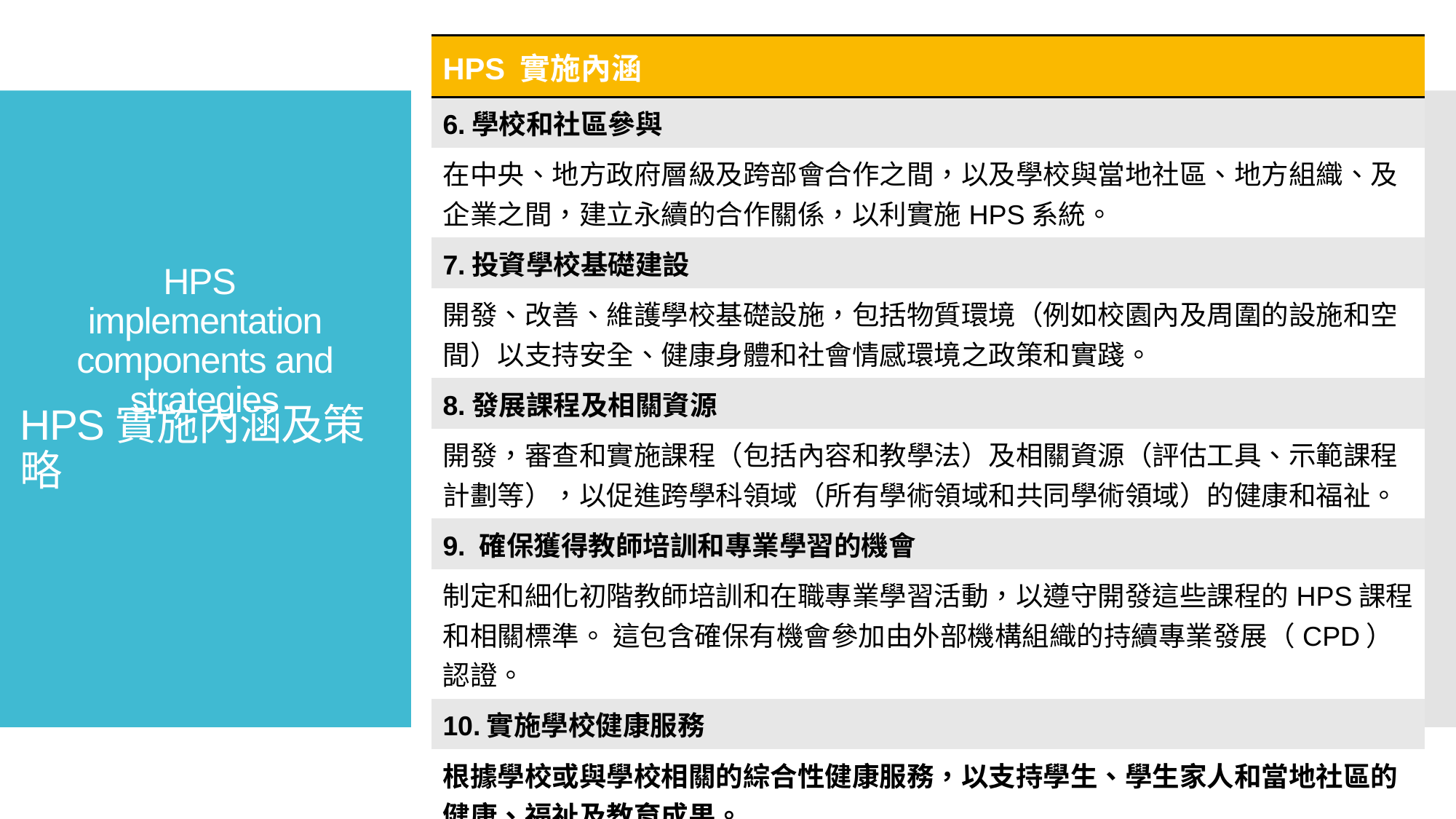

| HPS 實施內涵 |
| --- |
| 6.學校和社區參與 |
| 在中央、地方政府層級及跨部會合作之間，以及學校與當地社區、地方組織、及企業之間，建立永續的合作關係，以利實施HPS系統。 |
| 7.投資學校基礎建設 |
| 開發、改善、維護學校基礎設施，包括物質環境（例如校園內及周圍的設施和空間）以支持安全、健康身體和社會情感環境之政策和實踐。 |
| 8.發展課程及相關資源 |
| 開發，審查和實施課程（包括內容和教學法）及相關資源（評估工具、示範課程計劃等），以促進跨學科領域（所有學術領域和共同學術領域）的健康和福祉。 |
| 9. 確保獲得教師培訓和專業學習的機會 |
| 制定和細化初階教師培訓和在職專業學習活動，以遵守開發這些課程的HPS課程和相關標準。 這包含確保有機會參加由外部機構組織的持續專業發展（CPD）認證。 |
| 10.實施學校健康服務 |
| 根據學校或與學校相關的綜合性健康服務，以支持學生、學生家人和當地社區的健康、福祉及教育成果。 |
HPS
implementation components and strategies
# HPS實施內涵及策略